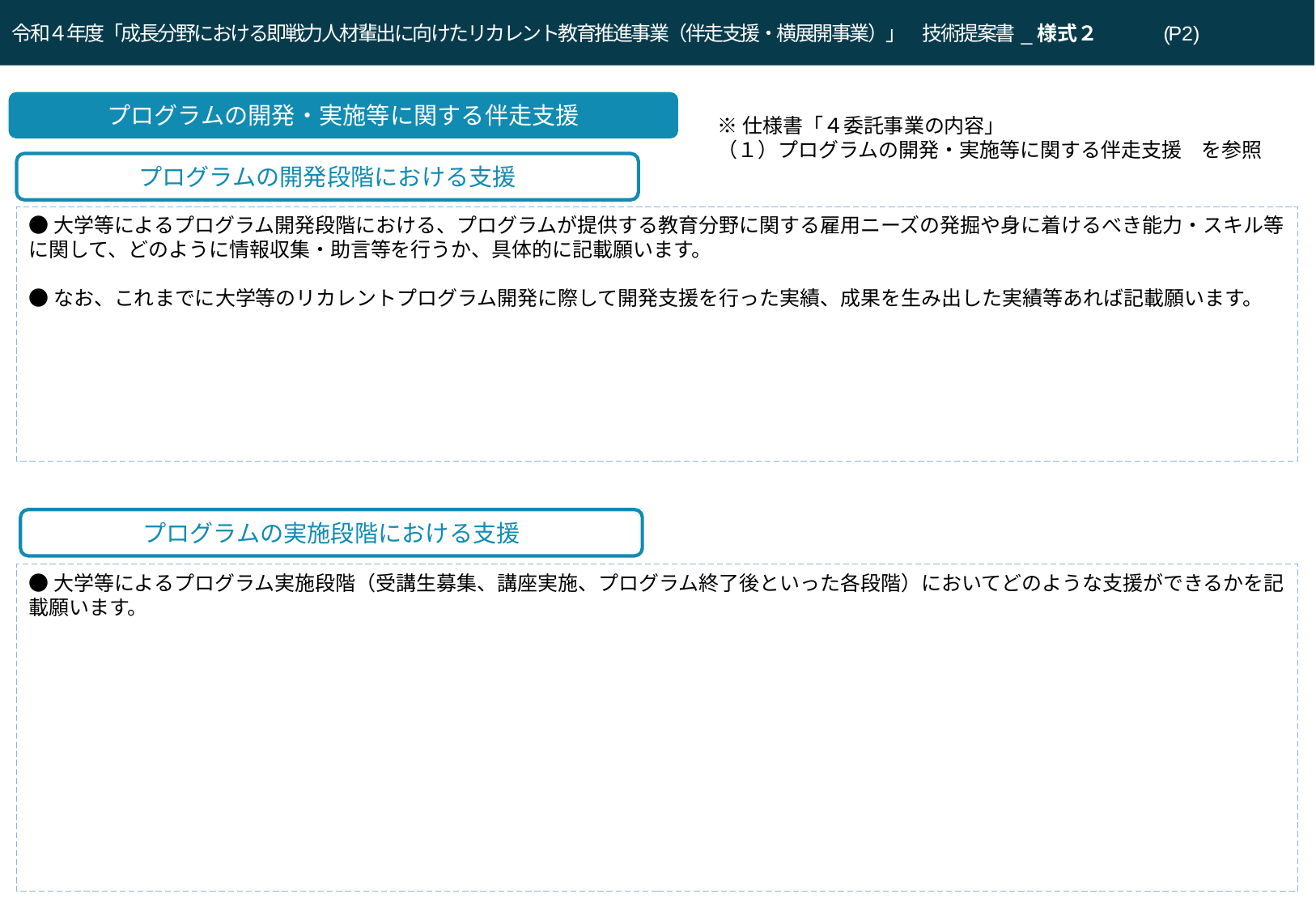

令和４年度「成長分野における即戦力人材輩出に向けたリカレント教育推進事業（伴走支援・横展開事業）」　技術提案書_様式２　　　(P2)
令和３年度「DX等成長分野を中心とした就職・転職支援のためのリカレント教育推進事業」企画提案書（Ⅰ：DXリテラシー）(P2)
プログラムの開発・実施等に関する伴走支援
※仕様書「４委託事業の内容」
（１）プログラムの開発・実施等に関する伴走支援　を参照
プログラムの開発段階における支援
●大学等によるプログラム開発段階における、プログラムが提供する教育分野に関する雇用ニーズの発掘や身に着けるべき能力・スキル等に関して、どのように情報収集・助言等を行うか、具体的に記載願います。

●なお、これまでに大学等のリカレントプログラム開発に際して開発支援を行った実績、成果を生み出した実績等あれば記載願います。

プログラムの実施段階における支援
●大学等によるプログラム実施段階（受講生募集、講座実施、プログラム終了後といった各段階）においてどのような支援ができるかを記載願います。